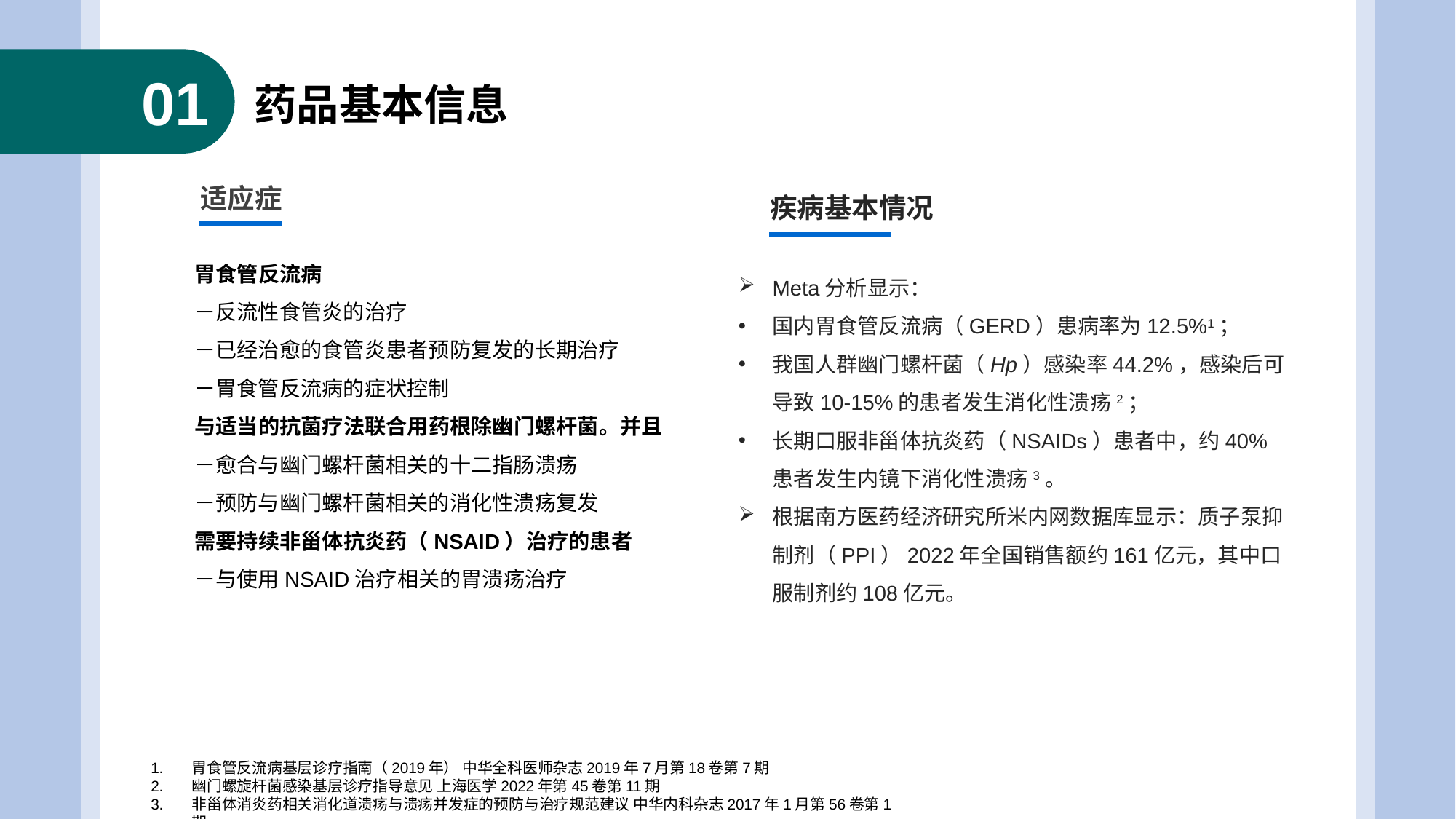

01
药品基本信息
适应症
疾病基本情况
胃食管反流病
－反流性食管炎的治疗
－已经治愈的食管炎患者预防复发的长期治疗
－胃食管反流病的症状控制
与适当的抗菌疗法联合用药根除幽门螺杆菌。并且
－愈合与幽门螺杆菌相关的十二指肠溃疡
－预防与幽门螺杆菌相关的消化性溃疡复发
需要持续非甾体抗炎药（NSAID）治疗的患者
－与使用NSAID治疗相关的胃溃疡治疗
Meta分析显示：
国内胃食管反流病（GERD）患病率为12.5%1；
我国人群幽门螺杆菌（Hp）感染率44.2%，感染后可导致10-15%的患者发生消化性溃疡2；
长期口服非甾体抗炎药（NSAIDs）患者中，约40%患者发生内镜下消化性溃疡3。
根据南方医药经济研究所米内网数据库显示：质子泵抑制剂（PPI）2022年全国销售额约161亿元，其中口服制剂约108亿元。
胃食管反流病基层诊疗指南（2019年） 中华全科医师杂志2019年7月第18卷第7期
幽门螺旋杆菌感染基层诊疗指导意见 上海医学2022年第45卷第11期
非甾体消炎药相关消化道溃疡与溃疡并发症的预防与治疗规范建议 中华内科杂志2017年1月第56卷第1期